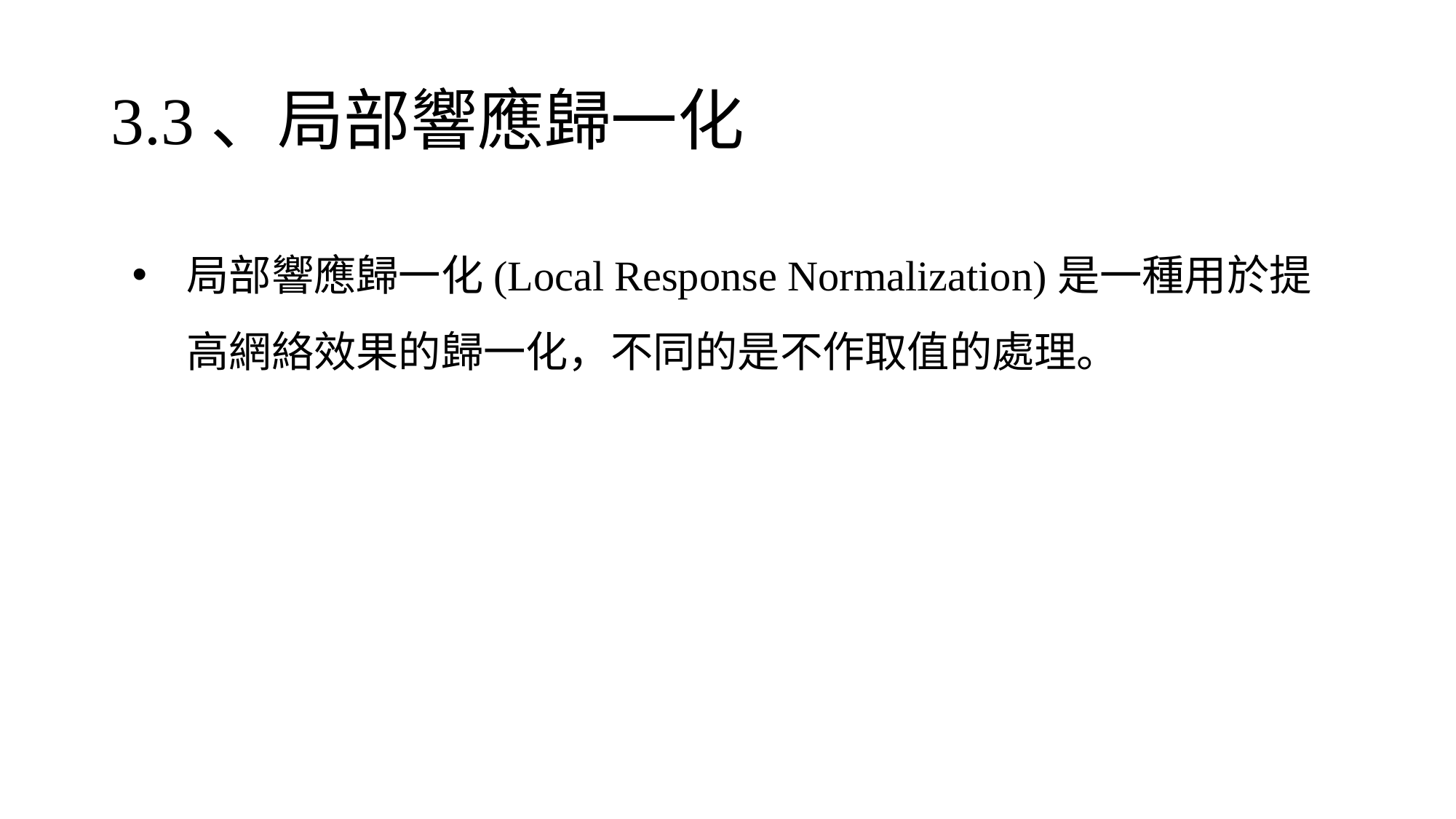

# 3.3、局部響應歸一化
局部響應歸一化(Local Response Normalization)是一種用於提高網絡效果的歸一化，不同的是不作取值的處理。